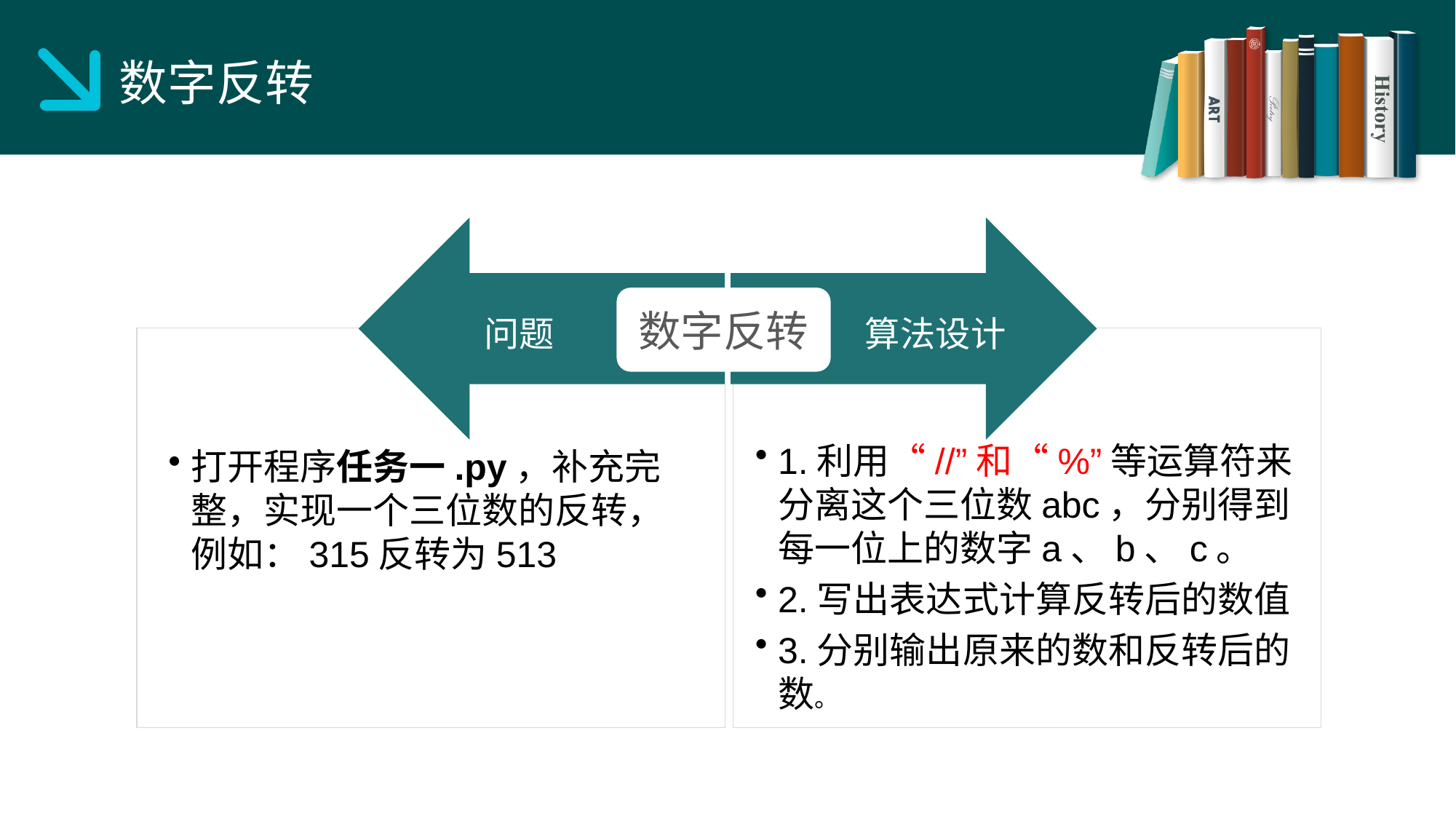

数字反转

问题
算法设计
数字反转

1.利用“//”和“%”等运算符来分离这个三位数abc，分别得到每一位上的数字a、b、c。
2.写出表达式计算反转后的数值
3.分别输出原来的数和反转后的数。
打开程序任务一.py，补充完整，实现一个三位数的反转，例如：315反转为513